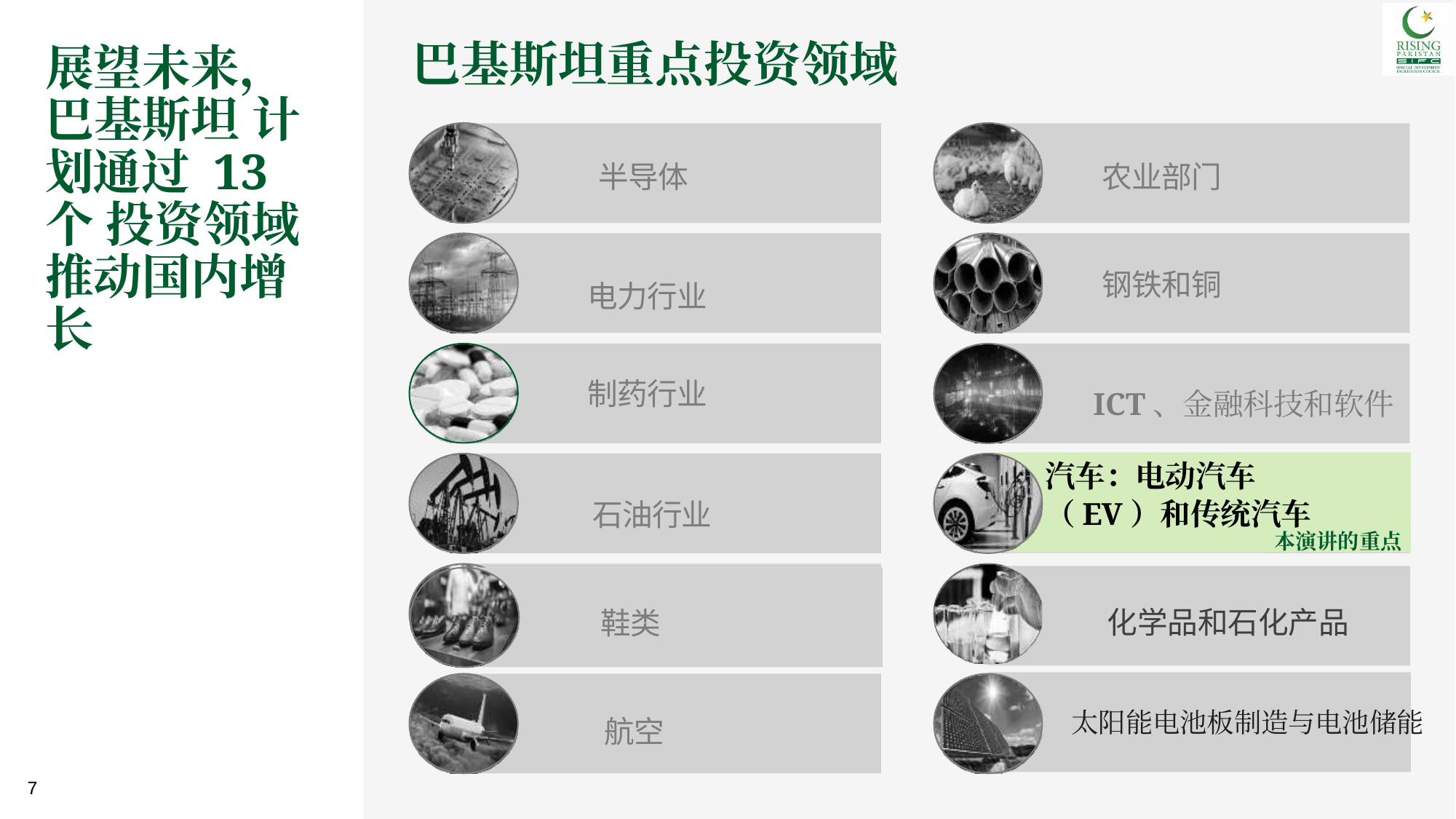

巴基斯坦重点投资领域
展望未来，巴基斯坦 计划通过 13 个 投资领域推动国内增 长

半导体
农业部门

钢铁和铜
电力行业

制药行业
ICT、金融科技和软件

汽车：电动汽车
（EV）和传统汽车
石油行业
本演讲的重点

化学品和石化产品
鞋类

太阳能电池板制造与电池储能
航空
7